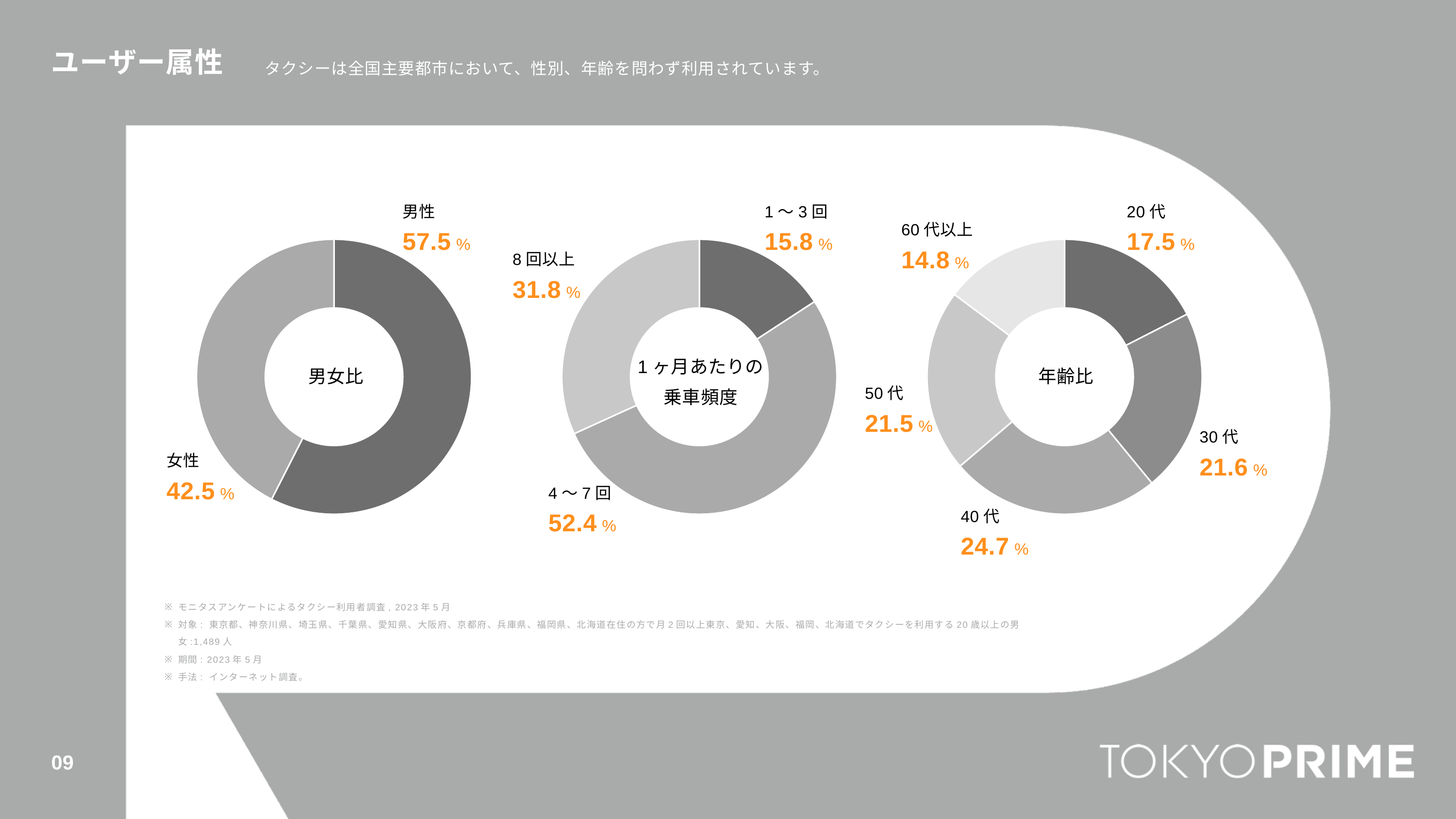

ユーザー属性
タクシーは全国主要都市において、性別、年齢を問わず利用されています。
男性
57.5 %
1〜3回
15.8 %
20代
17.5 %
60代以上
14.8 %
8回以上
31.8 %

### Chart

| Category | 男女比 |
|---|---|
| 男性 | 0.575 |
| 女性 | 0.425 |

### Chart

| Category | 一ヶ月あたりの乗車頻度 |
|---|---|
| 1〜3回 | 0.158 |
| 4〜7回 | 0.524 |
| 8回以上 | 0.318 |

### Chart

| Category | 年齢費 |
|---|---|
| 20代 | 0.175 |
| 30代 | 0.216 |
| 40代 | 0.247 |
| 50代 | 0.215 |
| 60代以上 | 0.148 |
1ヶ月あたりの
乗車頻度
男女比
年齢比
50代
21.5 %
30代
21.6 %
女性
42.5 %
4〜7回
52.4 %
40代
24.7 %
モニタスアンケートによるタクシー利用者調査, 2023年5月
対象: 東京都、神奈川県、埼玉県、千葉県、愛知県、大阪府、京都府、兵庫県、福岡県、北海道在住の方で月2回以上東京、愛知、大阪、福岡、北海道でタクシーを利用する20歳以上の男女:1,489人
期間: 2023年5月
手法: インターネット調査。
09